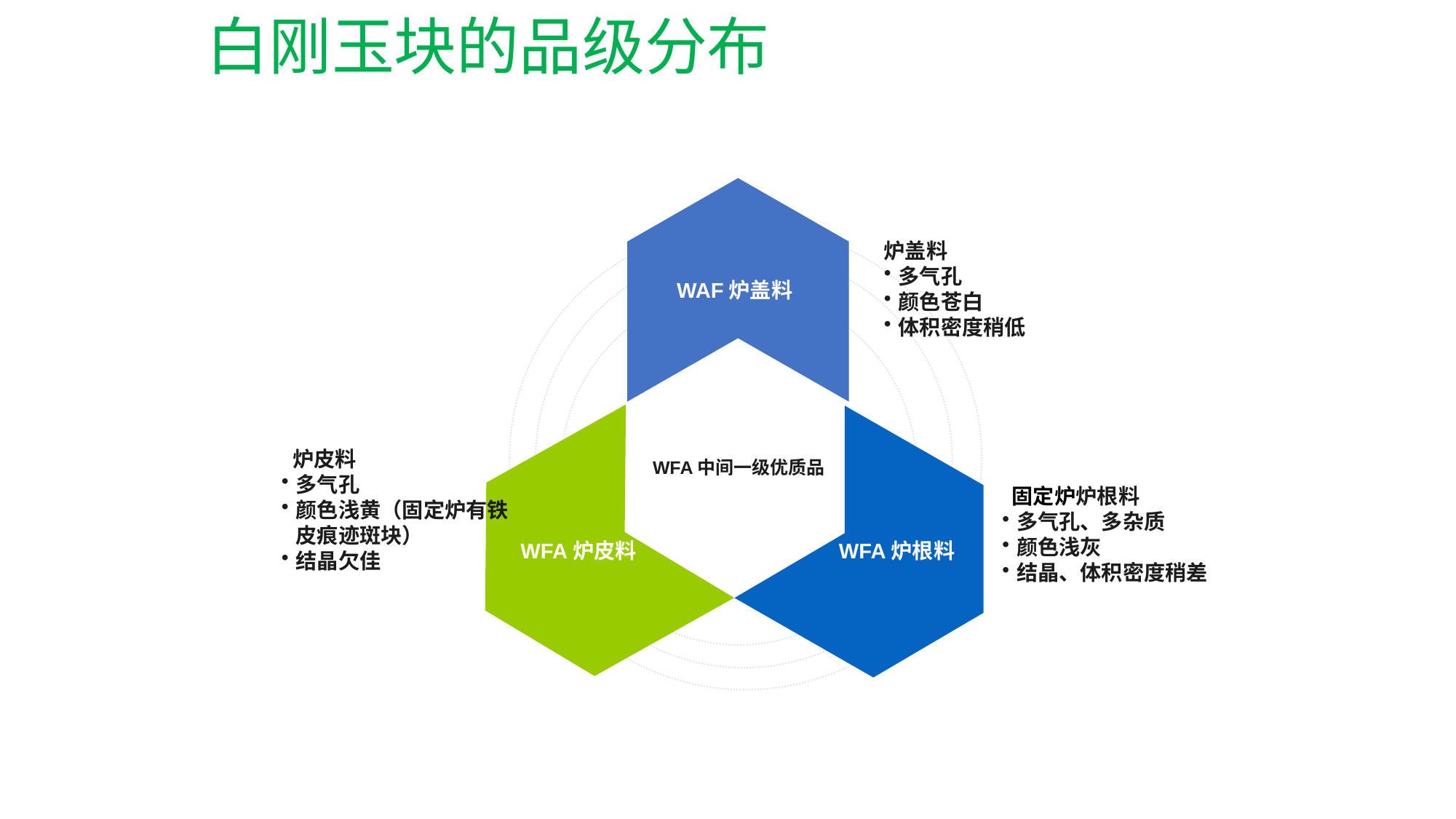

# 白刚玉块的品级分布

炉盖料
多气孔
颜色苍白
体积密度稍低

WAF炉盖料

 炉皮料
多气孔
颜色浅黄（固定炉有铁皮痕迹斑块）
结晶欠佳

WFA中间一级优质品
 固定炉炉根料
多气孔、多杂质
颜色浅灰
结晶、体积密度稍差
WFA炉皮料
WFA炉根料